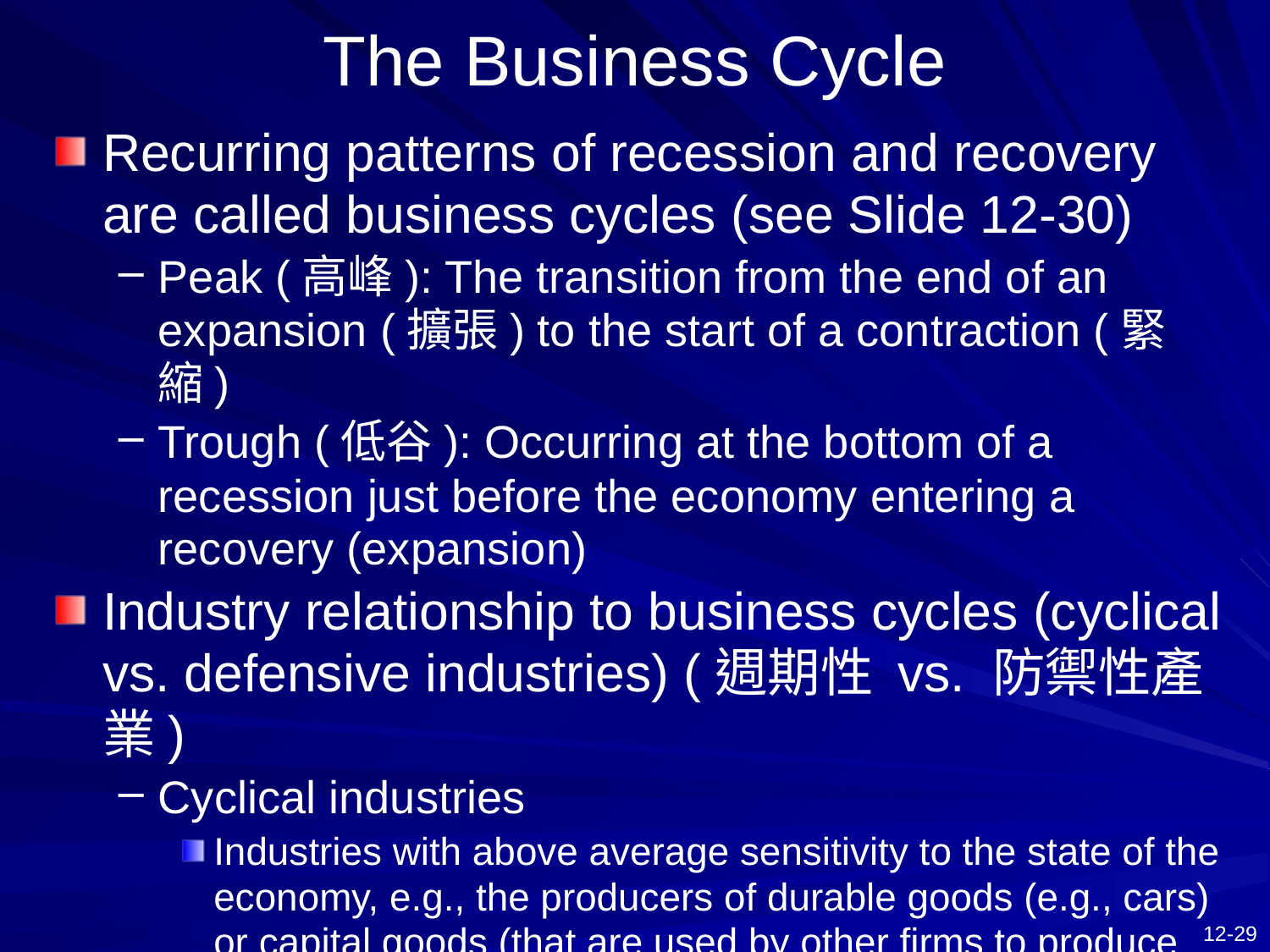

# The Business Cycle
Recurring patterns of recession and recovery are called business cycles (see Slide 12-30)
Peak (高峰): The transition from the end of an expansion (擴張) to the start of a contraction (緊縮)
Trough (低谷): Occurring at the bottom of a recession just before the economy entering a recovery (expansion)
Industry relationship to business cycles (cyclical vs. defensive industries) (週期性 vs. 防禦性產業)
Cyclical industries
Industries with above average sensitivity to the state of the economy, e.g., the producers of durable goods (e.g., cars) or capital goods (that are used by other firms to produce their own products)
Firms in cyclical industries tend to have high betas